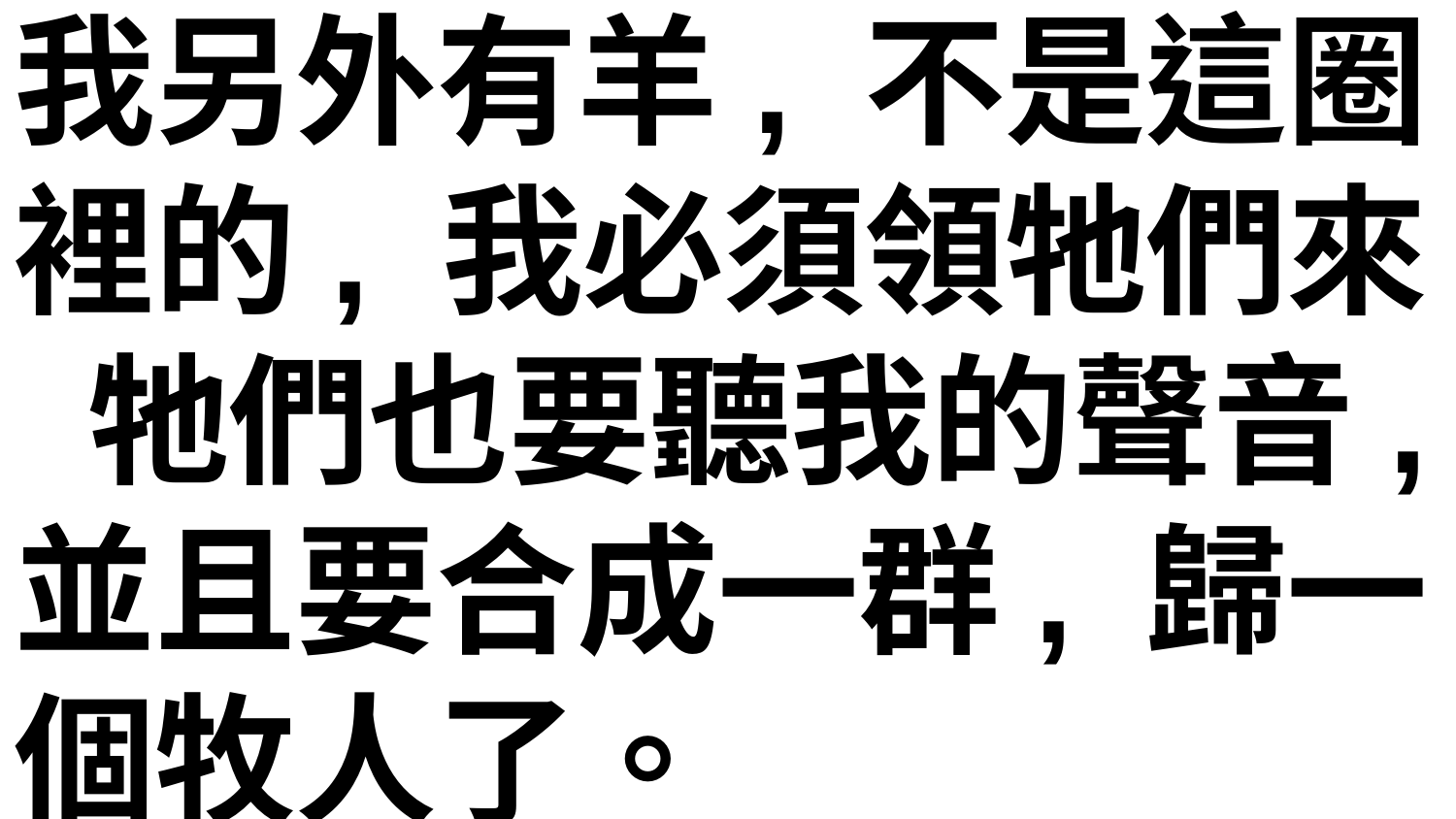

我另外有羊, 不是這圈裡的, 我必須領牠們來, 牠們也要聽我的聲音, 並且要合成一群, 歸一個牧人了。